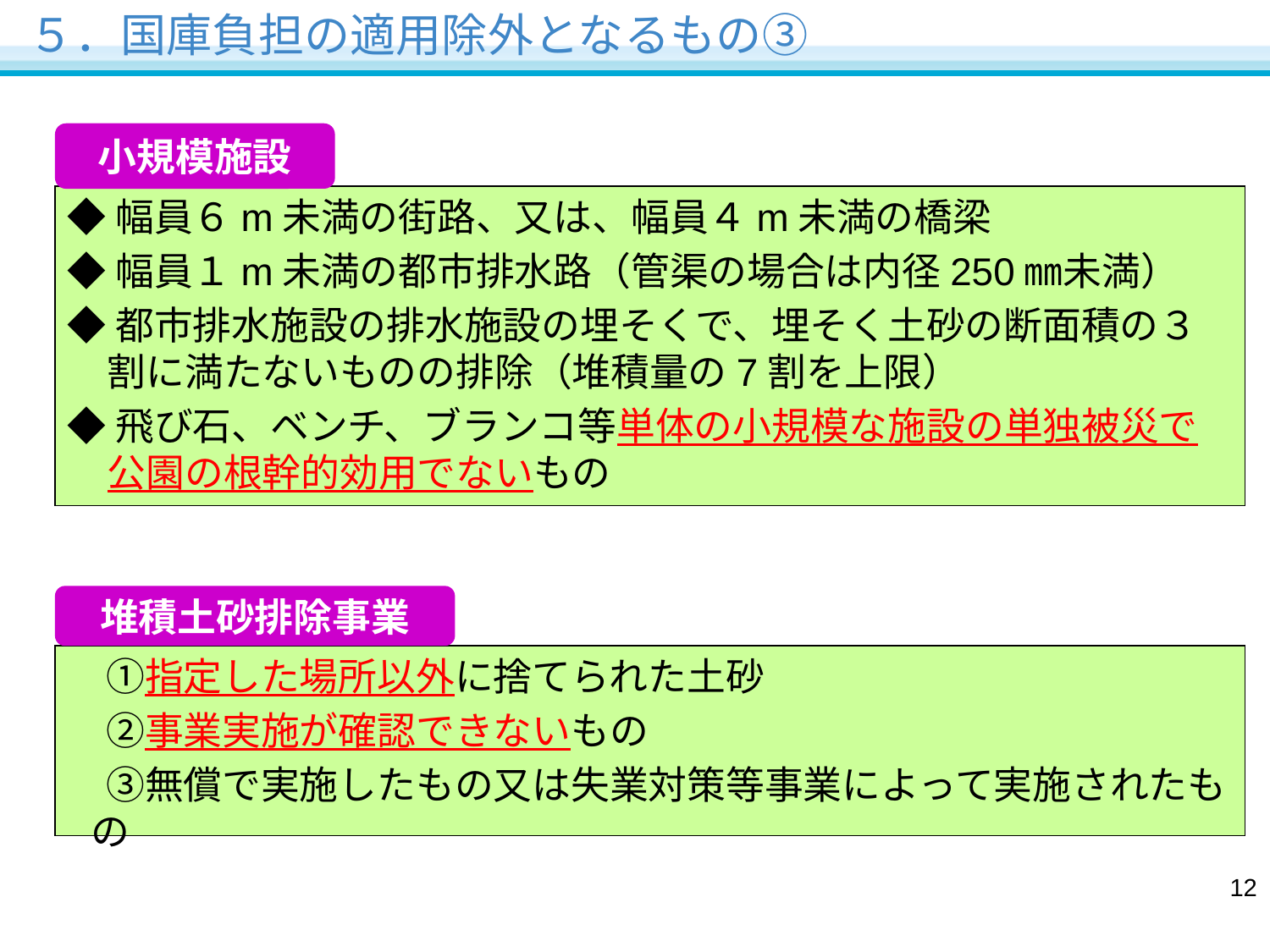

５．国庫負担の適用除外となるもの③
小規模施設
◆幅員６m未満の街路、又は、幅員４m未満の橋梁
◆幅員１m未満の都市排水路（管渠の場合は内径250㎜未満）
◆都市排水施設の排水施設の埋そくで、埋そく土砂の断面積の３割に満たないものの排除（堆積量の7割を上限）
◆飛び石、ベンチ、ブランコ等単体の小規模な施設の単独被災で公園の根幹的効用でないもの
堆積土砂排除事業
　①指定した場所以外に捨てられた土砂
　②事業実施が確認できないもの
　③無償で実施したもの又は失業対策等事業によって実施されたもの

12